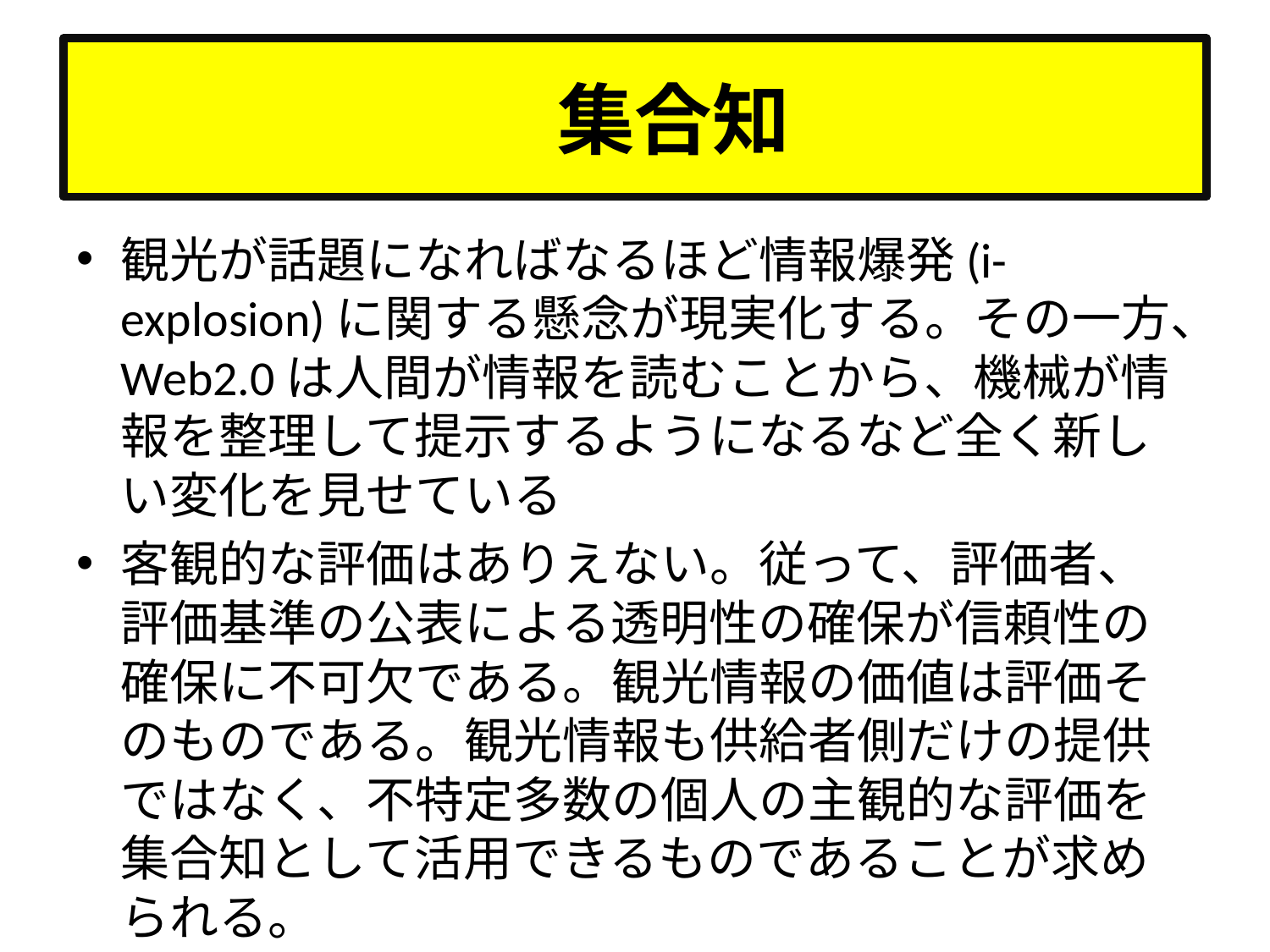

# 集合知
観光が話題になればなるほど情報爆発(i-explosion)に関する懸念が現実化する。その一方、Web2.0は人間が情報を読むことから、機械が情報を整理して提示するようになるなど全く新しい変化を見せている
客観的な評価はありえない。従って、評価者、評価基準の公表による透明性の確保が信頼性の確保に不可欠である。観光情報の価値は評価そのものである。観光情報も供給者側だけの提供ではなく、不特定多数の個人の主観的な評価を集合知として活用できるものであることが求められる。